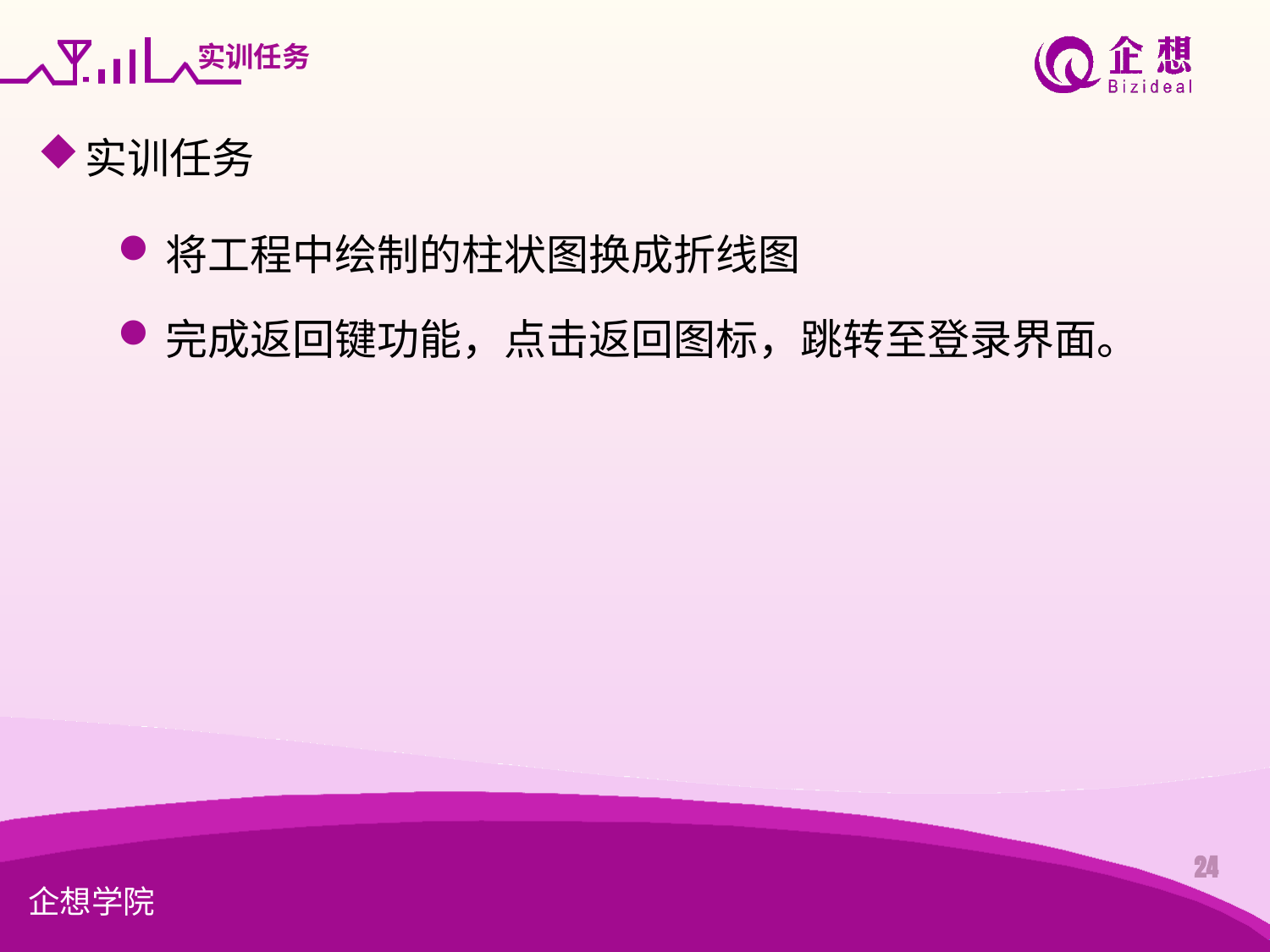

# 实训任务
实训任务
将工程中绘制的柱状图换成折线图
完成返回键功能，点击返回图标，跳转至登录界面。

24